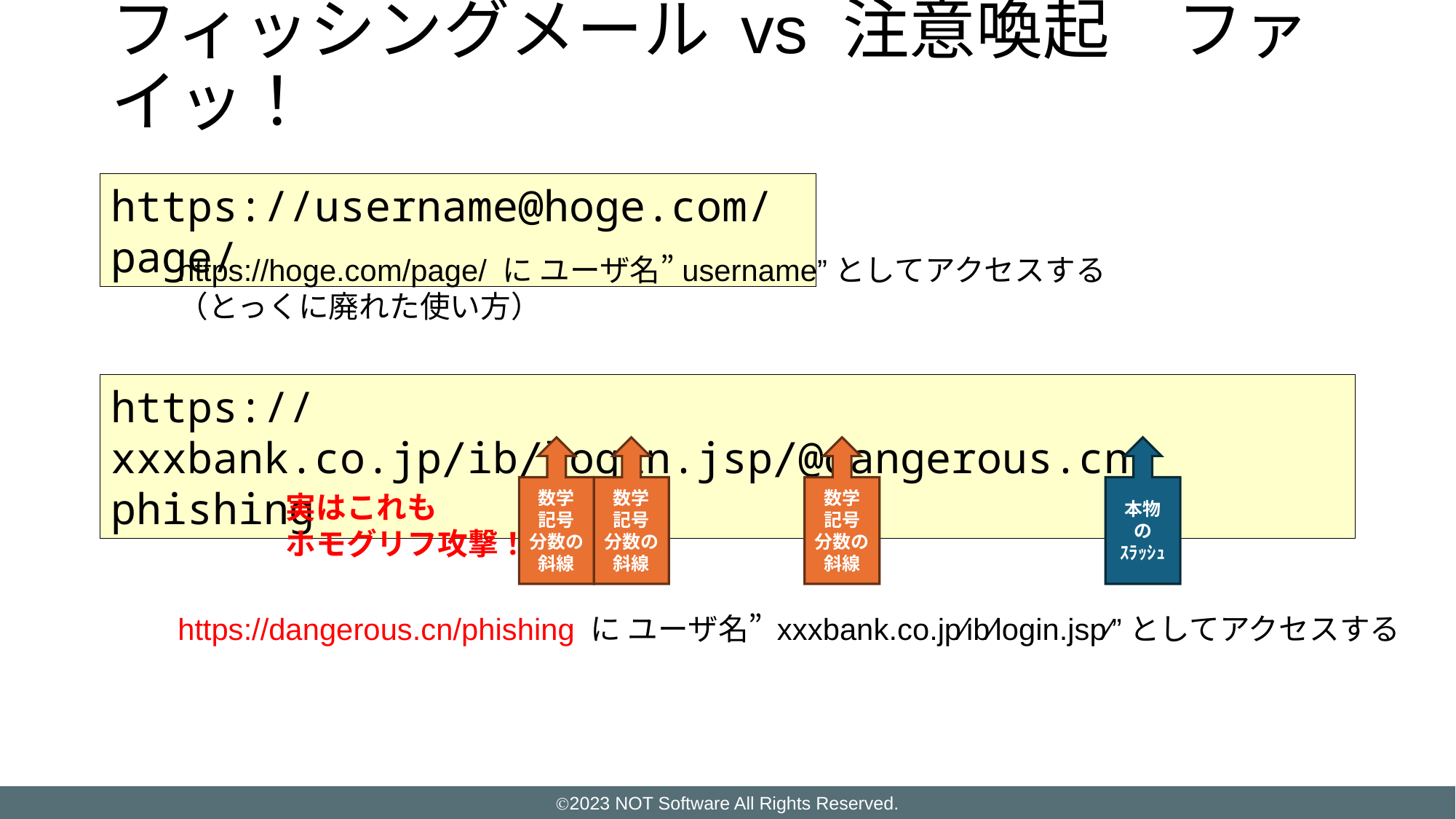

# フィッシングメール vs 注意喚起　ファイッ！
https://username@hoge.com/page/
https://hoge.com/page/ に ユーザ名”username”としてアクセスする
（とっくに廃れた使い方）
https://xxxbank.co.jp∕ib∕login.jsp∕@dangerous.cn/phishing
数学
記号
分数の
斜線
数学
記号
分数の
斜線
数学
記号
分数の
斜線
本物
の
ｽﾗｯｼｭ
実はこれも
ホモグリフ攻撃！
https://dangerous.cn/phishing に ユーザ名” xxxbank.co.jp∕ib∕login.jsp∕”としてアクセスする